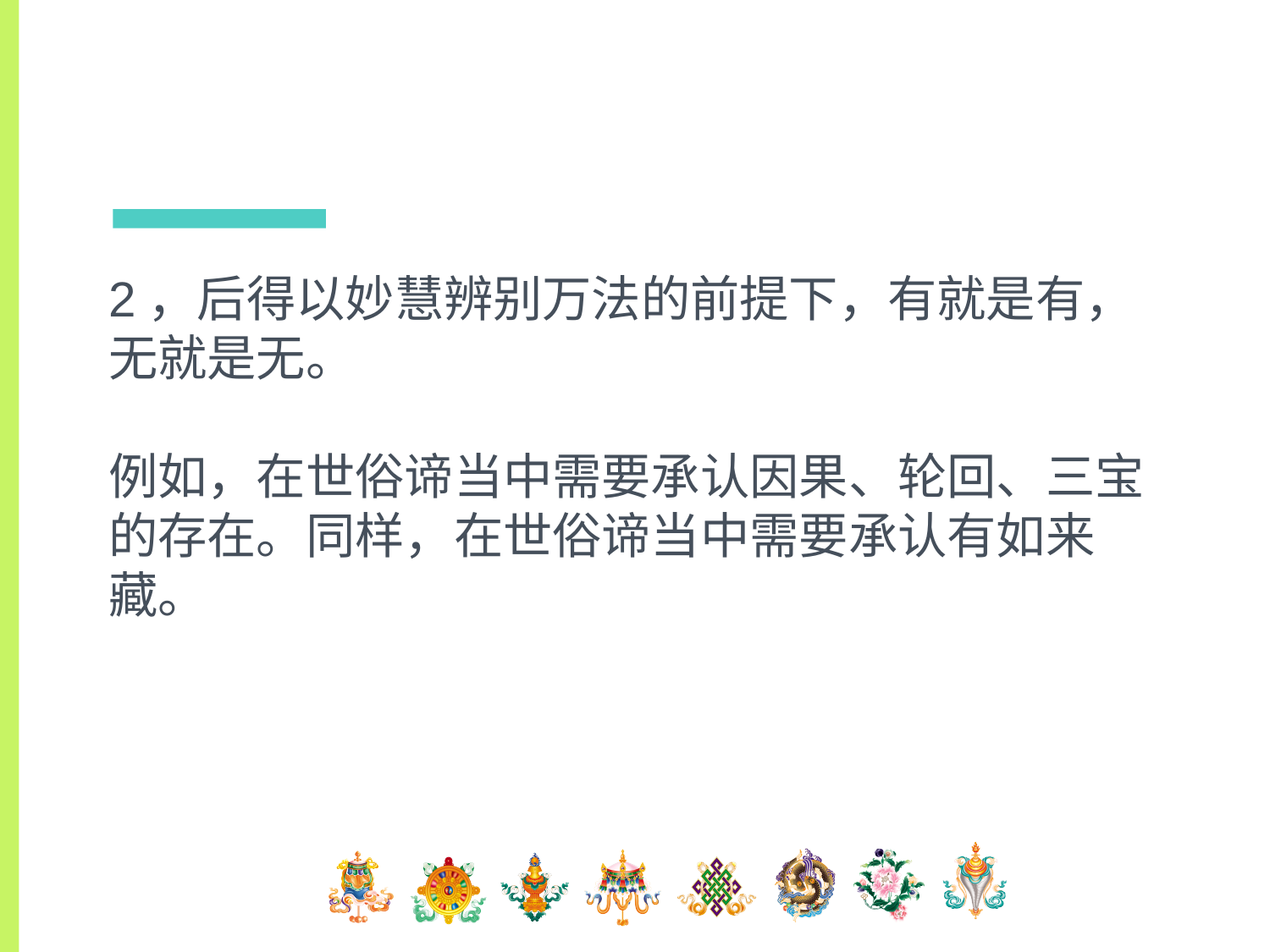

2，后得以妙慧辨别万法的前提下，有就是有，无就是无。

例如，在世俗谛当中需要承认因果、轮回、三宝的存在。同样，在世俗谛当中需要承认有如来藏。